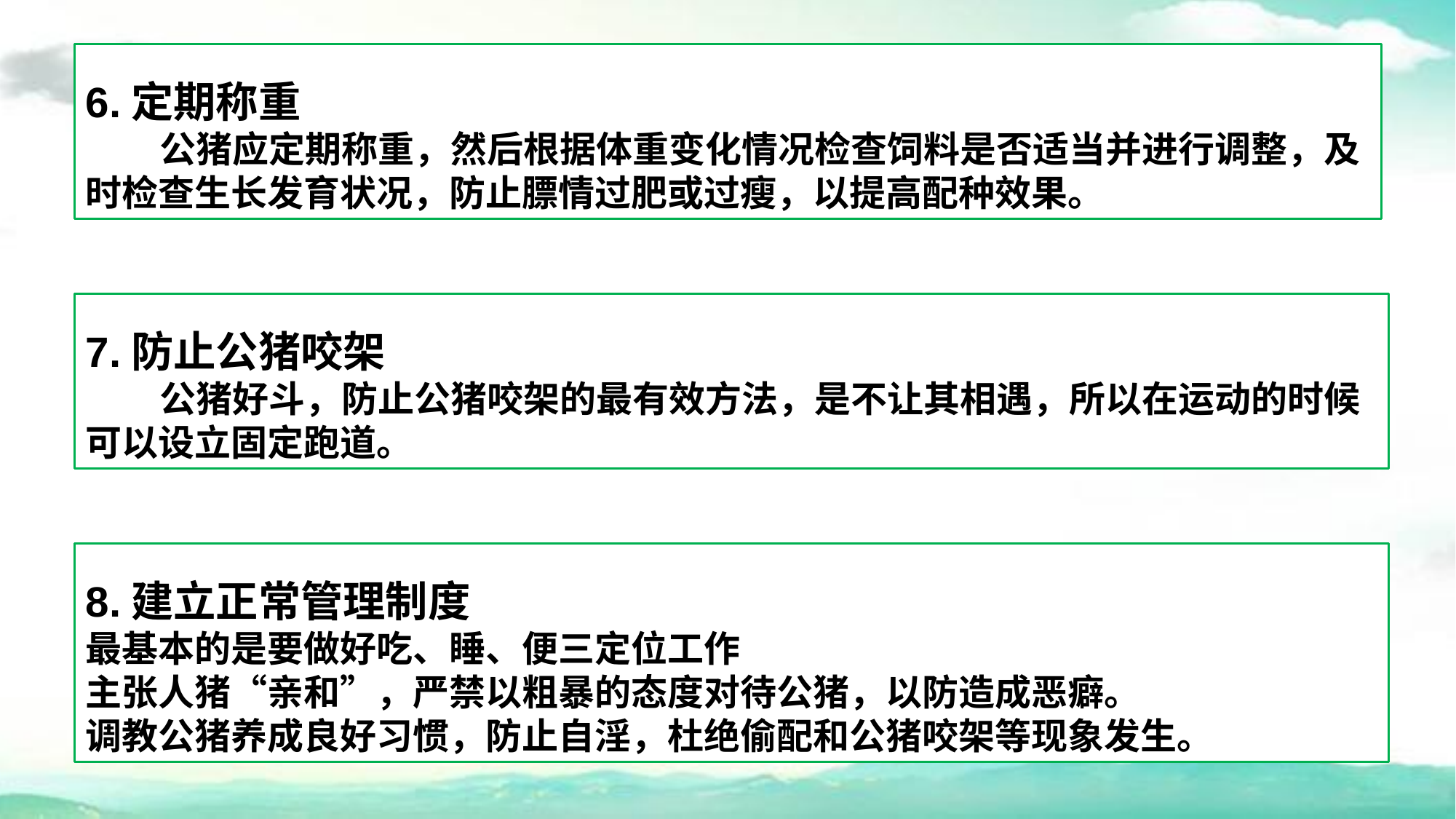

6.定期称重
        公猪应定期称重，然后根据体重变化情况检查饲料是否适当并进行调整，及时检查生长发育状况，防止膘情过肥或过瘦，以提高配种效果。
7.防止公猪咬架
        公猪好斗，防止公猪咬架的最有效方法，是不让其相遇，所以在运动的时候可以设立固定跑道。
8.建立正常管理制度
最基本的是要做好吃、睡、便三定位工作
主张人猪“亲和”，严禁以粗暴的态度对待公猪，以防造成恶癖。
调教公猪养成良好习惯，防止自淫，杜绝偷配和公猪咬架等现象发生。